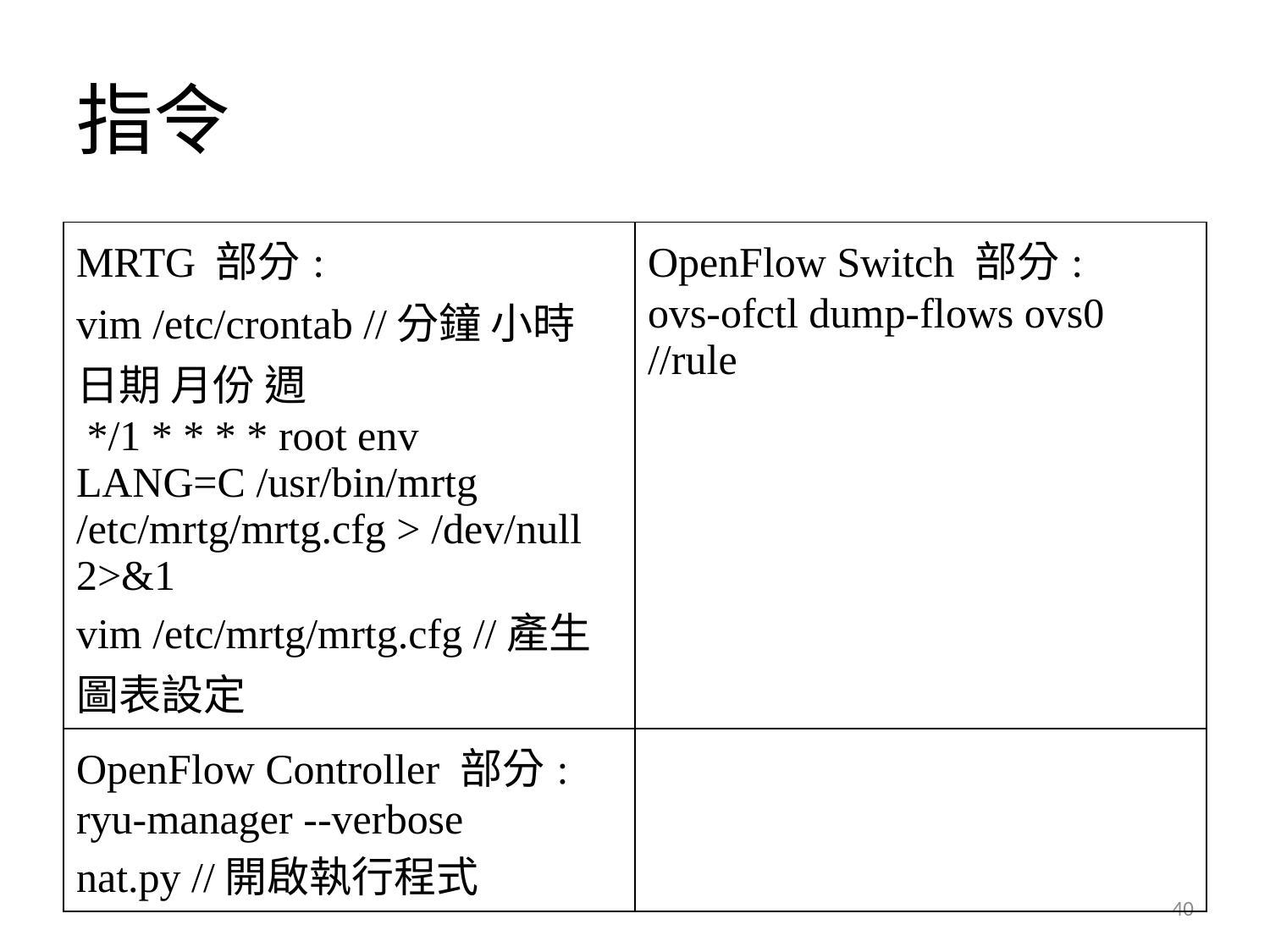

# 指令
| MRTG 部分: vim /etc/crontab //分鐘 小時 日期 月份 週 \*/1 \* \* \* \* root env LANG=C /usr/bin/mrtg /etc/mrtg/mrtg.cfg > /dev/null 2>&1 vim /etc/mrtg/mrtg.cfg //產生圖表設定 | OpenFlow Switch 部分: ovs-ofctl dump-flows ovs0 //rule |
| --- | --- |
| OpenFlow Controller 部分: ryu-manager --verbose nat.py //開啟執行程式 |  |
40